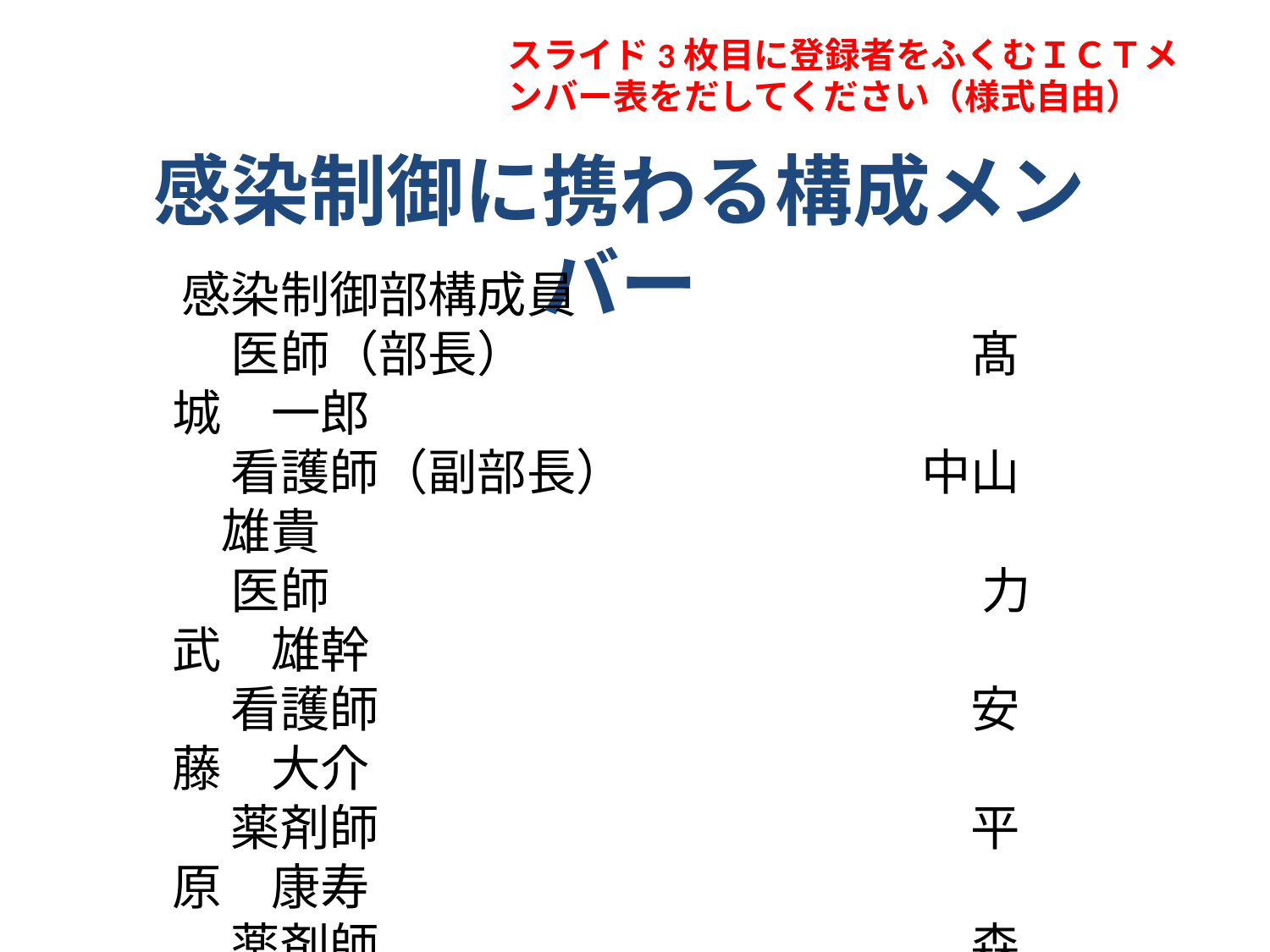

スライド3枚目に登録者をふくむＩＣＴメンバー表をだしてください（様式自由）
感染制御に携わる構成メンバー
感染制御部構成員
　医師（部長）　　　　　　　　　髙城　一郎
　看護師（副部長）　　　　　　中山　雄貴
　医師　　　　　　　　　　　　　 力武　雄幹
　看護師　　　　　　　　　　　　安藤　大介
　薬剤師　　　　　　　　　　　　平原　康寿
　薬剤師　　　　　　　　　　　　森山　徳文
　検査技師　　　   　　　　　　惠　稜也
　事務　　　　　　　　　　　　　 神野　健太